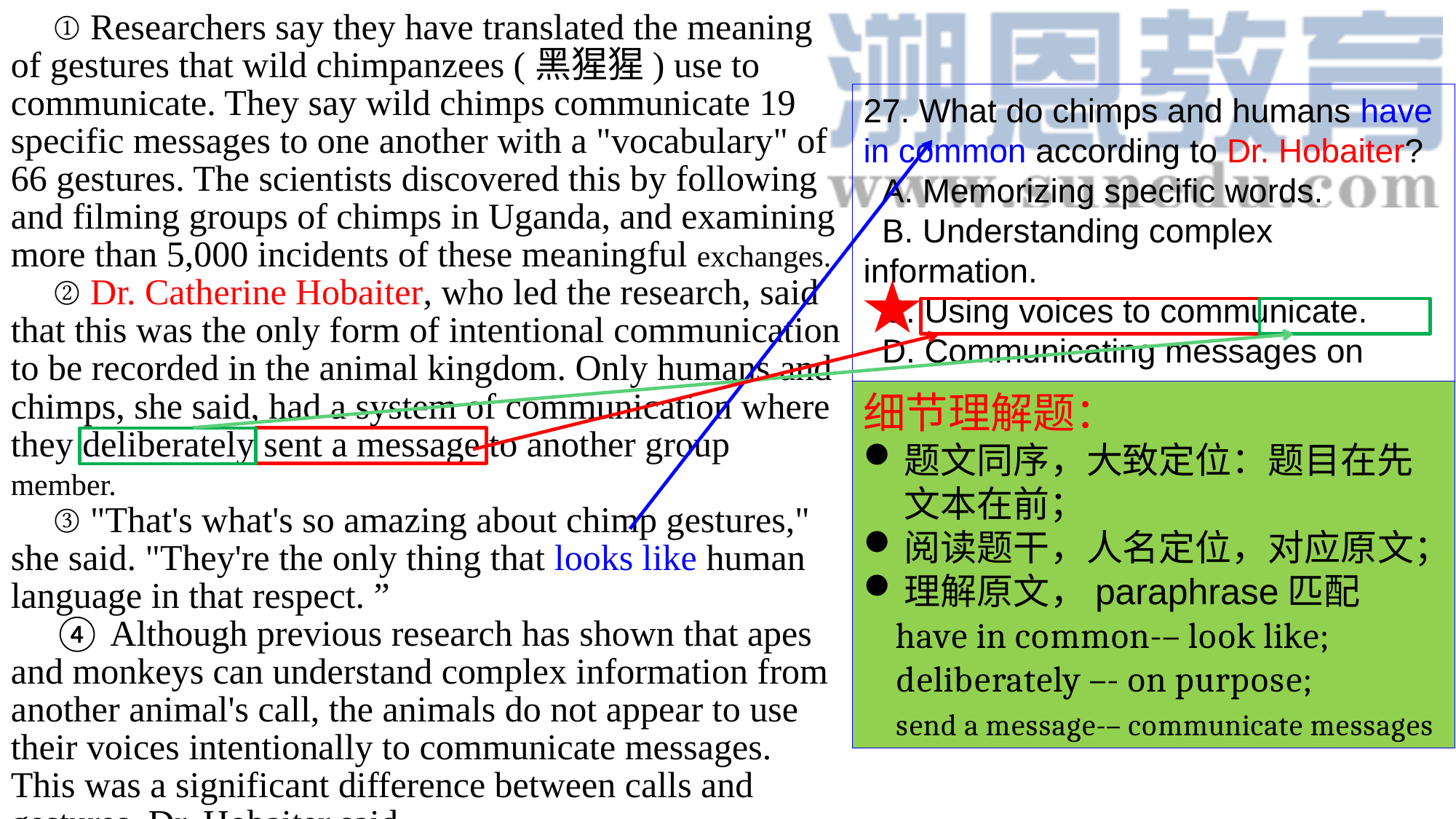

① Researchers say they have translated the meaning of gestures that wild chimpanzees (黑猩猩) use to communicate. They say wild chimps communicate 19 specific messages to one another with a "vocabulary" of 66 gestures. The scientists discovered this by following and filming groups of chimps in Uganda, and examining more than 5,000 incidents of these meaningful exchanges.
② Dr. Catherine Hobaiter, who led the research, said that this was the only form of intentional communication to be recorded in the animal kingdom. Only humans and chimps, she said, had a system of communication where they deliberately sent a message to another group member.
③ "That's what's so amazing about chimp gestures," she said. "They're the only thing that looks like human language in that respect. ”
④ Although previous research has shown that apes and monkeys can understand complex information from another animal's call, the animals do not appear to use their voices intentionally to communicate messages. This was a significant difference between calls and gestures, Dr. Hobaiter said.
27. What do chimps and humans have in common according to Dr. Hobaiter?
  A. Memorizing specific words.
  B. Understanding complex information.
  C. Using voices to communicate.
  D. Communicating messages on purpose.

细节理解题：
题文同序，大致定位：题目在先文本在前；
阅读题干，人名定位，对应原文；
理解原文，paraphrase匹配
    have in common-– look like;
    deliberately –- on purpose;
    send a message-– communicate messages